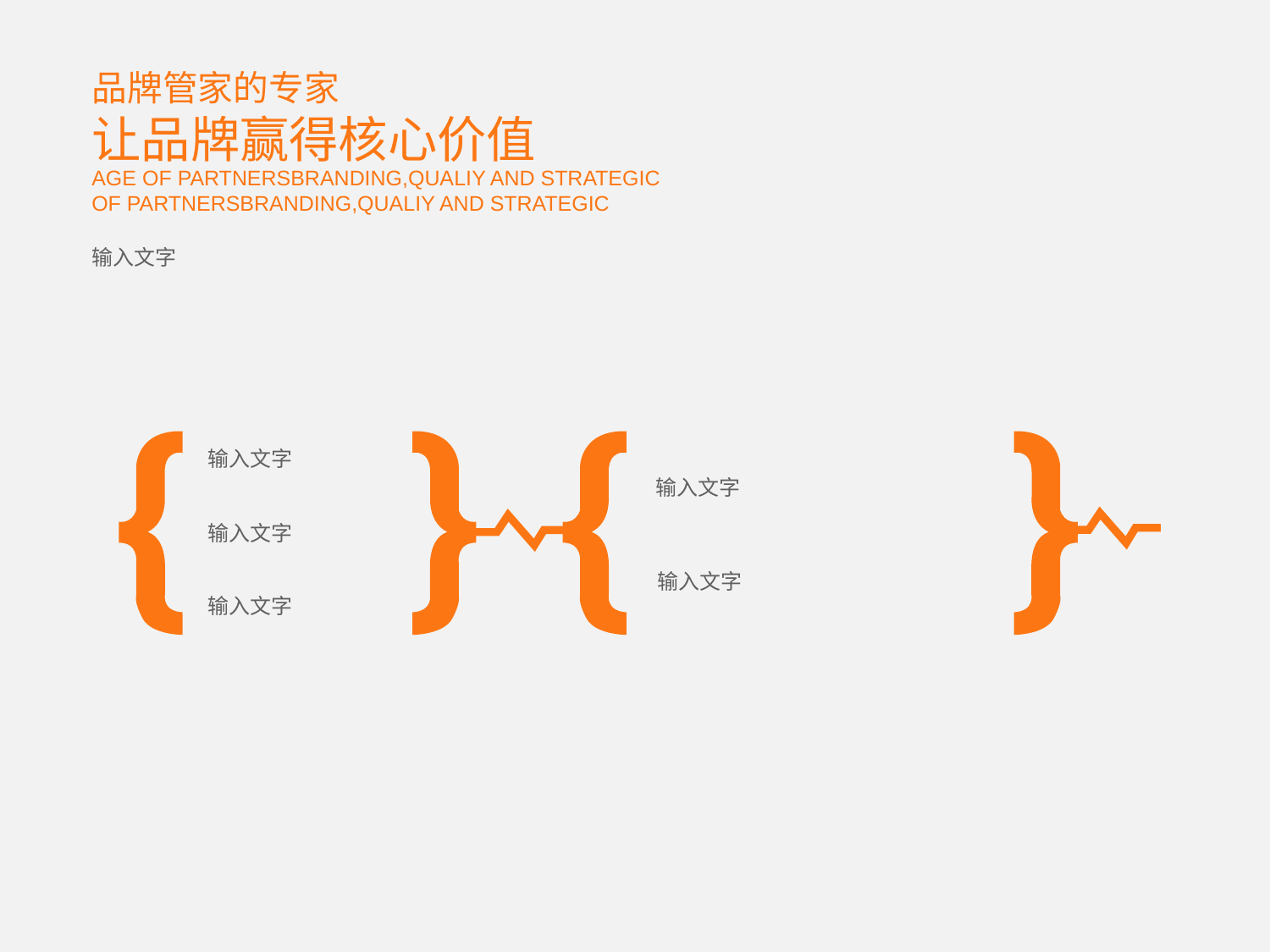

品牌管家的专家
让品牌赢得核心价值
AGE OF PARTNERSBRANDING,QUALIY AND STRATEGIC
OF PARTNERSBRANDING,QUALIY AND STRATEGIC
输入文字

输入文字
输入文字

输入文字

输入文字
输入文字